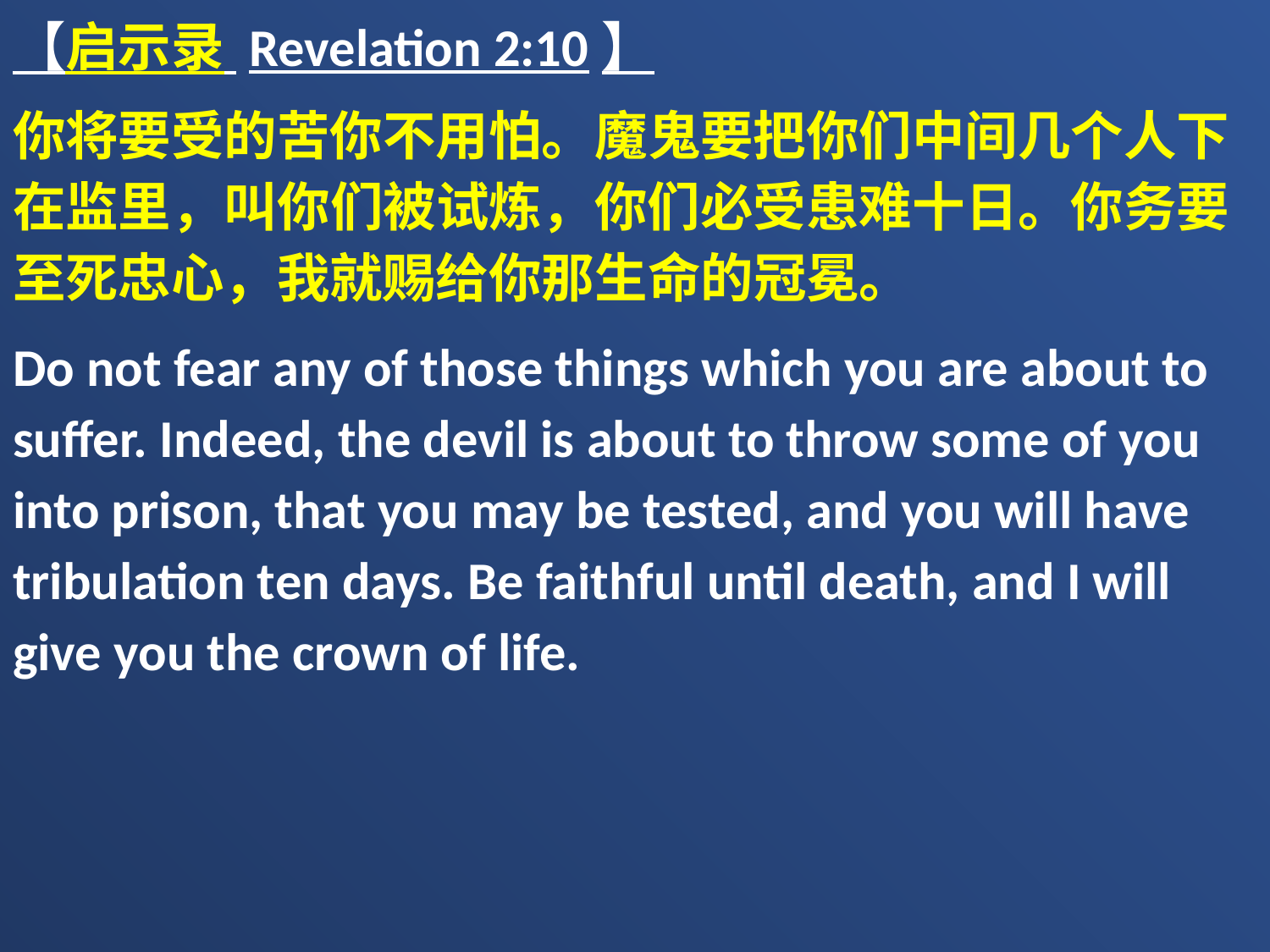

【启示录 Revelation 2:10】
你将要受的苦你不用怕。魔鬼要把你们中间几个人下在监里，叫你们被试炼，你们必受患难十日。你务要至死忠心，我就赐给你那生命的冠冕。
Do not fear any of those things which you are about to suffer. Indeed, the devil is about to throw some of you into prison, that you may be tested, and you will have tribulation ten days. Be faithful until death, and I will give you the crown of life.